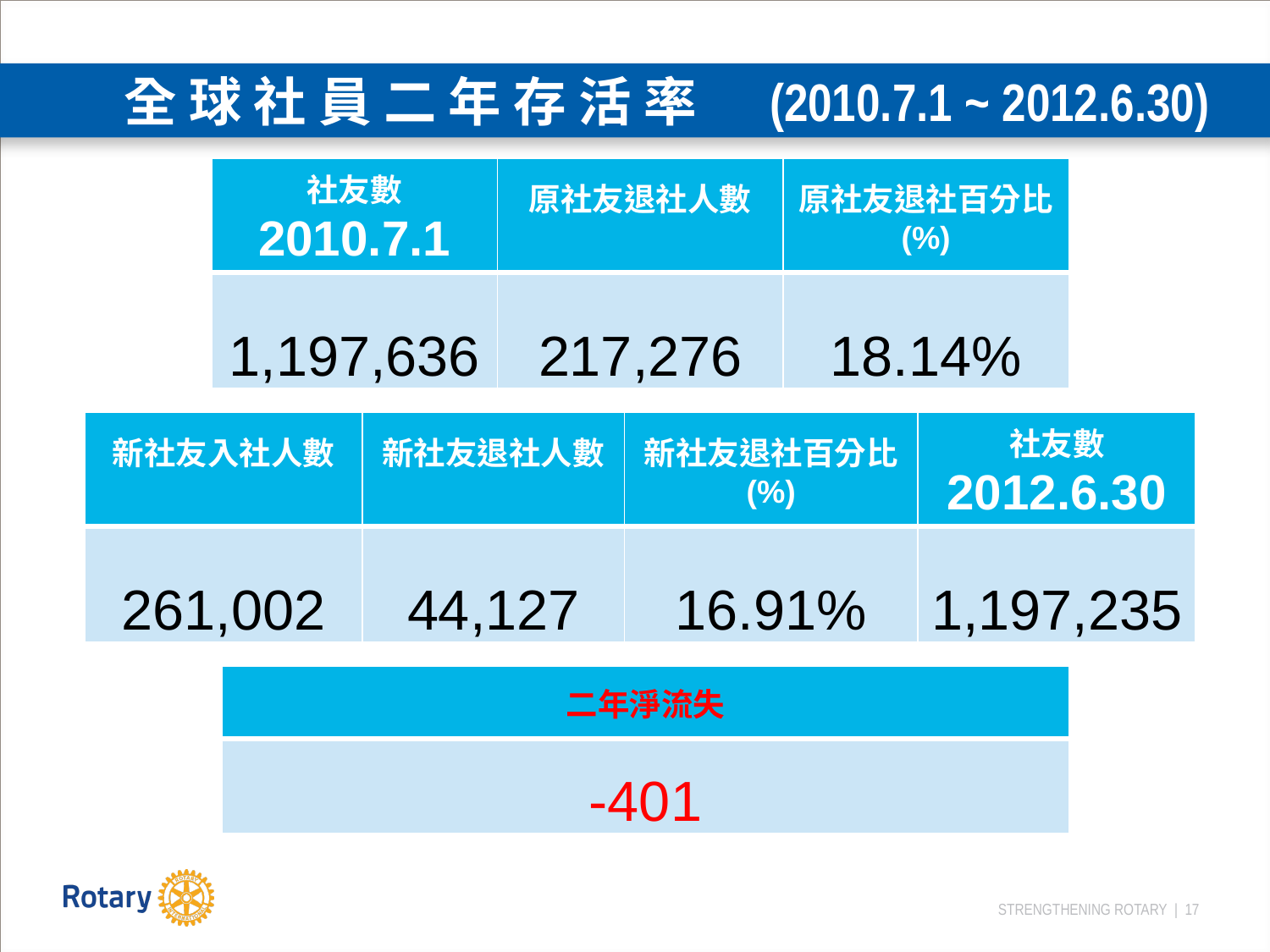

全 球 社 員 二 年 存 活 率     (2010.7.1 ~ 2012.6.30)
| 社友數 2010.7.1 | 原社友退社人數 | 原社友退社百分比 (%) |
| --- | --- | --- |
| 1,197,636 | 217,276 | 18.14% |
| 新社友入社人數 | 新社友退社人數 | 新社友退社百分比 (%) | 社友數 2012.6.30 |
| --- | --- | --- | --- |
| 261,002 | 44,127 | 16.91% | 1,197,235 |
| 二年淨流失 |
| --- |
| -401 |